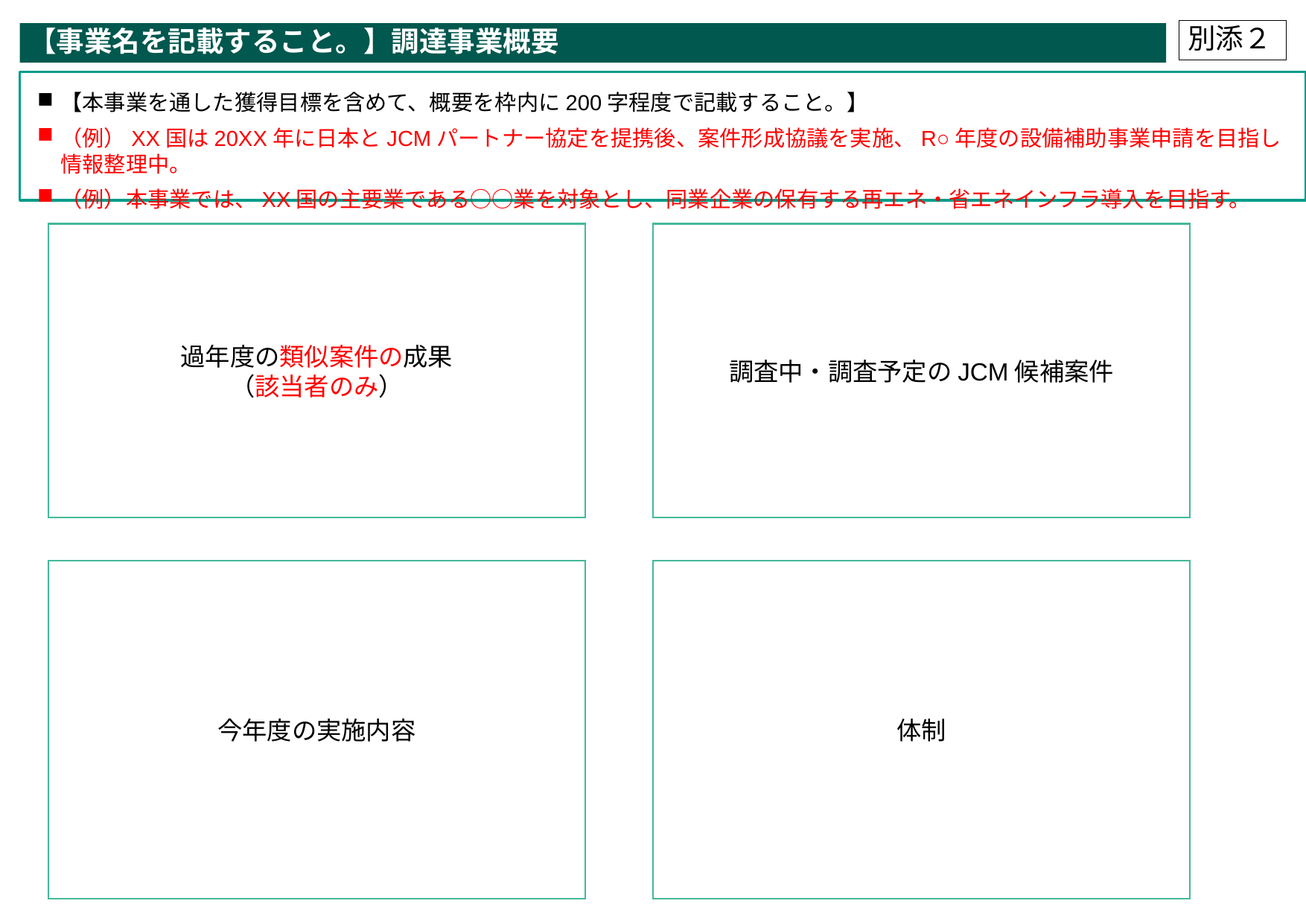

別添２
# 【事業名を記載すること。】調達事業概要
【本事業を通した獲得目標を含めて、概要を枠内に200字程度で記載すること。】
（例）XX国は20XX年に日本とJCMパートナー協定を提携後、案件形成協議を実施、R○年度の設備補助事業申請を目指し情報整理中。
（例）本事業では、XX国の主要業である○○業を対象とし、同業企業の保有する再エネ・省エネインフラ導入を目指す。
過年度の類似案件の成果
（該当者のみ）
調査中・調査予定のJCM候補案件
各項目の分量は自由だが、
①過年度の成果（継続案件のみ）
②今年度の実施内容
③調査中・調査予定のJCM候補案件
④体制
を明記すること。
今年度の実施内容
体制